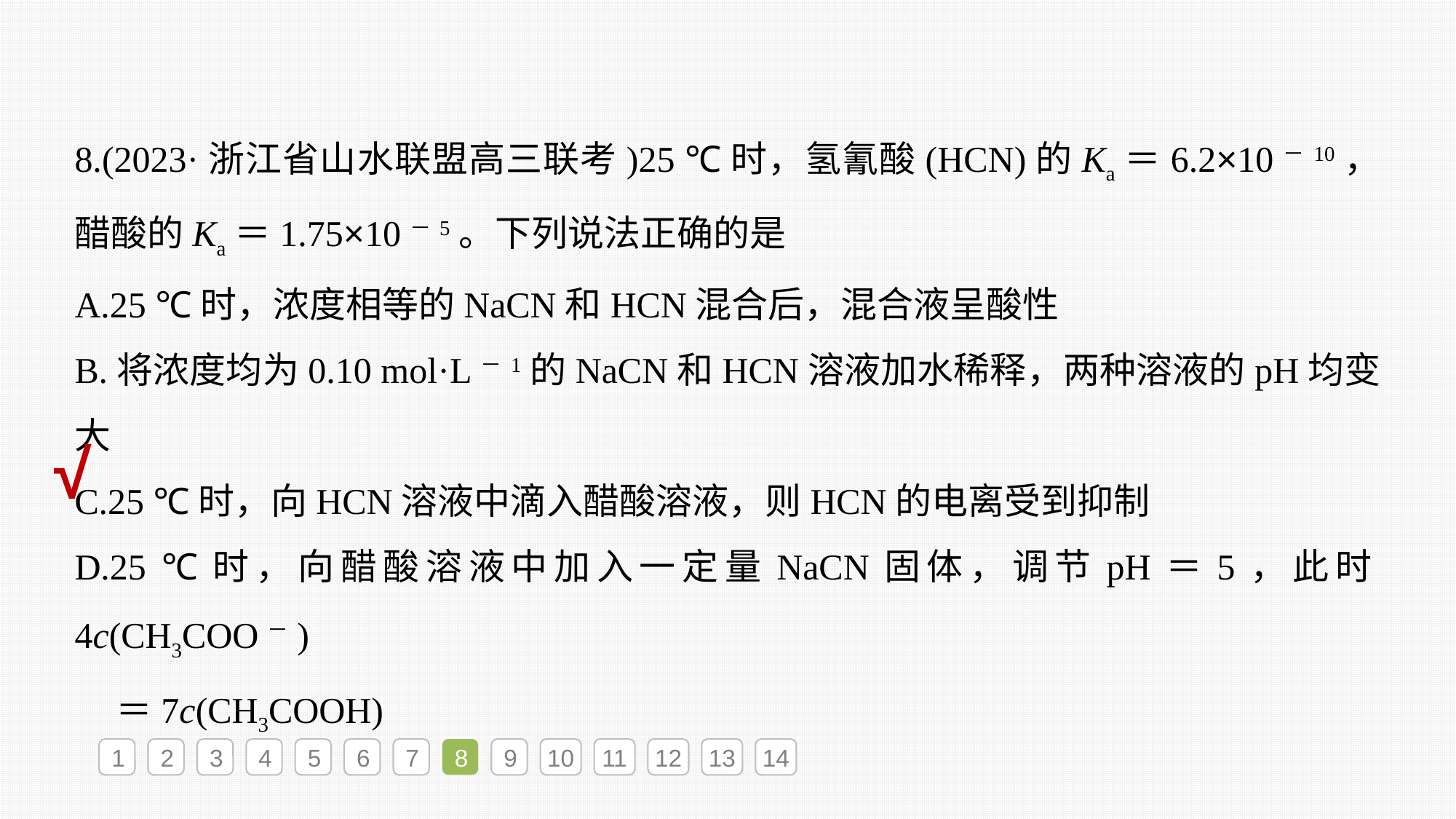

8.(2023·浙江省山水联盟高三联考)25 ℃时，氢氰酸(HCN)的Ka＝6.2×10－10，醋酸的Ka＝1.75×10－5。下列说法正确的是
A.25 ℃时，浓度相等的NaCN和HCN混合后，混合液呈酸性
B.将浓度均为0.10 mol·L－1的NaCN和HCN溶液加水稀释，两种溶液的pH均变大
C.25 ℃时，向HCN溶液中滴入醋酸溶液，则HCN的电离受到抑制
D.25 ℃时，向醋酸溶液中加入一定量NaCN固体，调节pH＝5，此时4c(CH3COO－)
    ＝7c(CH3COOH)
√
1
2
3
4
5
6
7
8
9
10
11
12
13
14